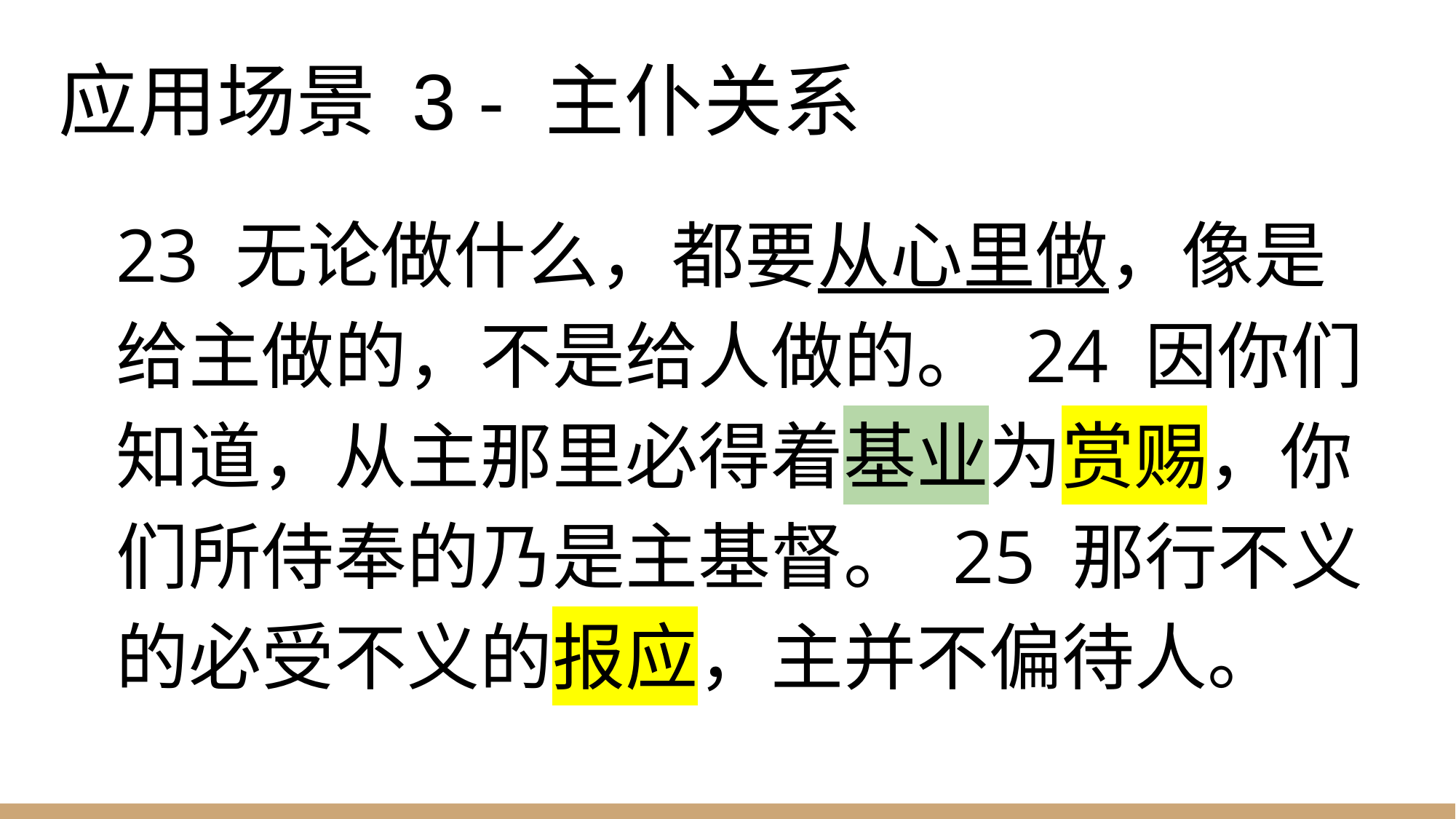

# 应用场景 3 - 主仆关系
23 无论做什么，都要从心里做，像是给主做的，不是给人做的。 24 因你们知道，从主那里必得着基业为赏赐，你们所侍奉的乃是主基督。 25 那行不义的必受不义的报应，主并不偏待人。